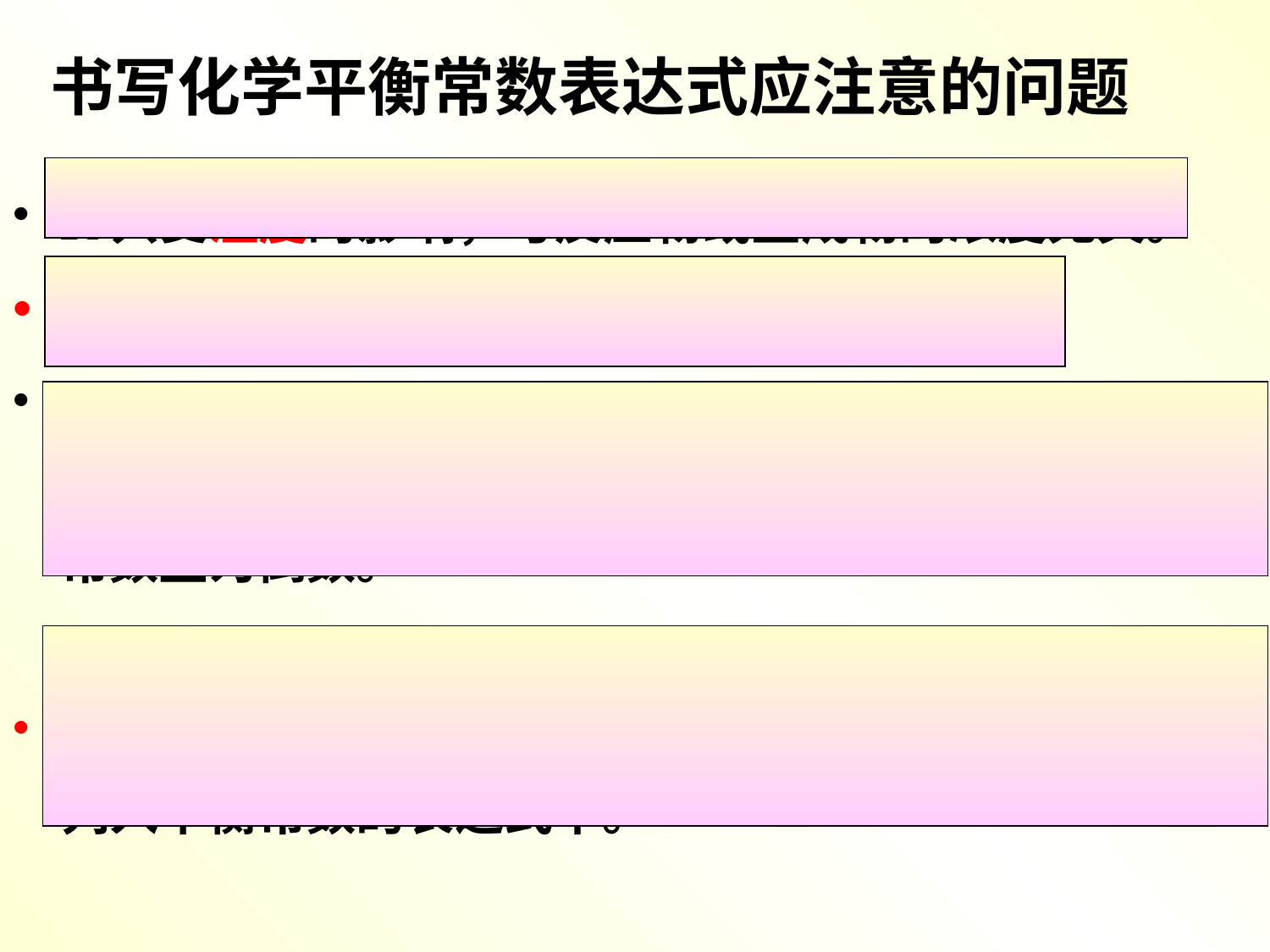

# 书写化学平衡常数表达式应注意的问题

K只受温度的影响，与反应物或生成物的浓度无关。
计算K浓度一定是平衡时的浓度。
K的表达式对应于一个具体的化学反应，系数不同，K的表达式不同。若反应方向改变，则平衡常数与原平衡常数互为倒数。

纯固体、水溶液反应中的水，由于其浓度可看做1，不列入平衡常数的表达式中。